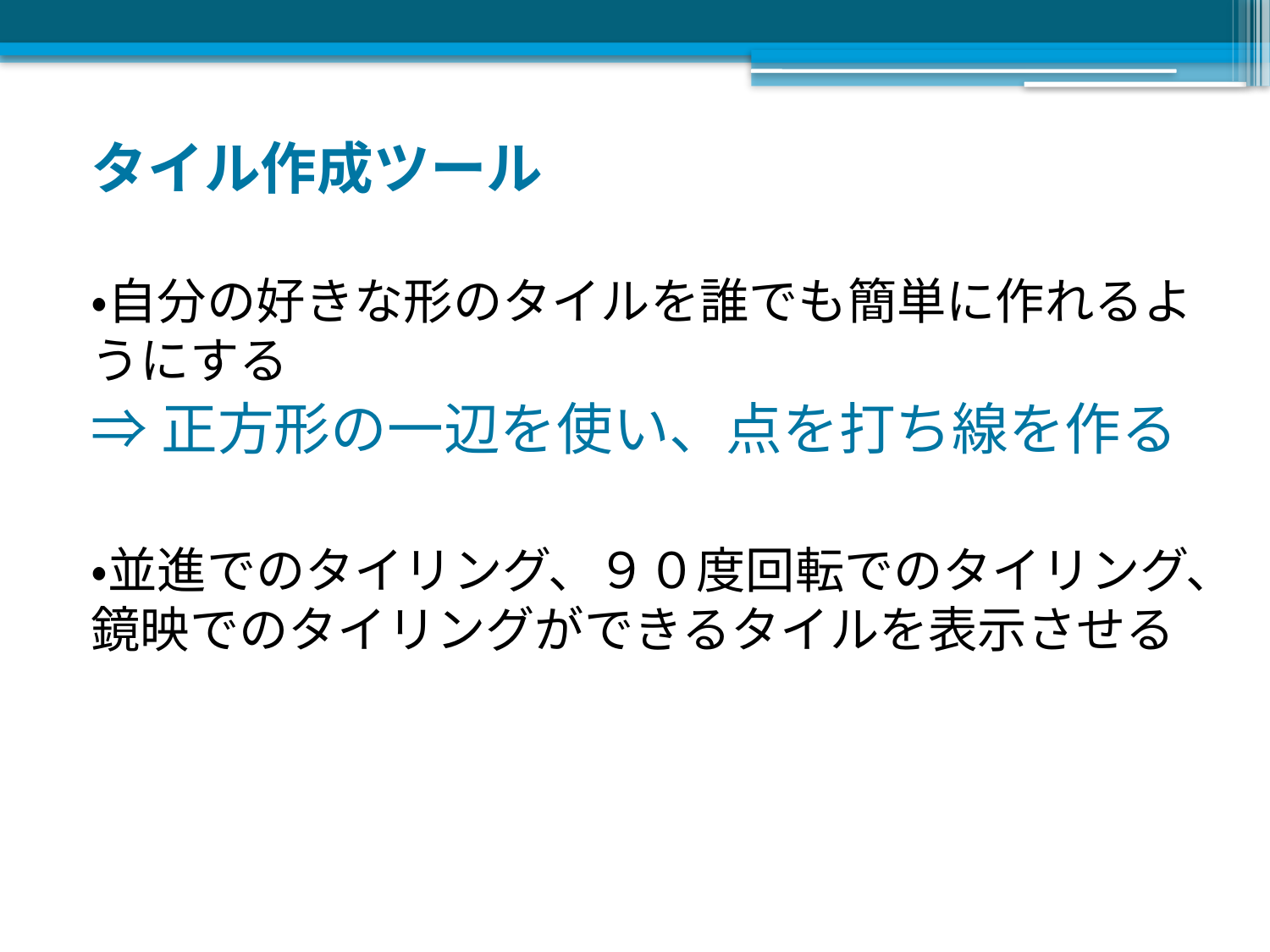

タイル作成ツール

・自分の好きな形のタイルを誰でも簡単に作れるようにする
⇒正方形の一辺を使い、点を打ち線を作る

・並進でのタイリング、９０度回転でのタイリング、鏡映でのタイリングができるタイルを表示させる